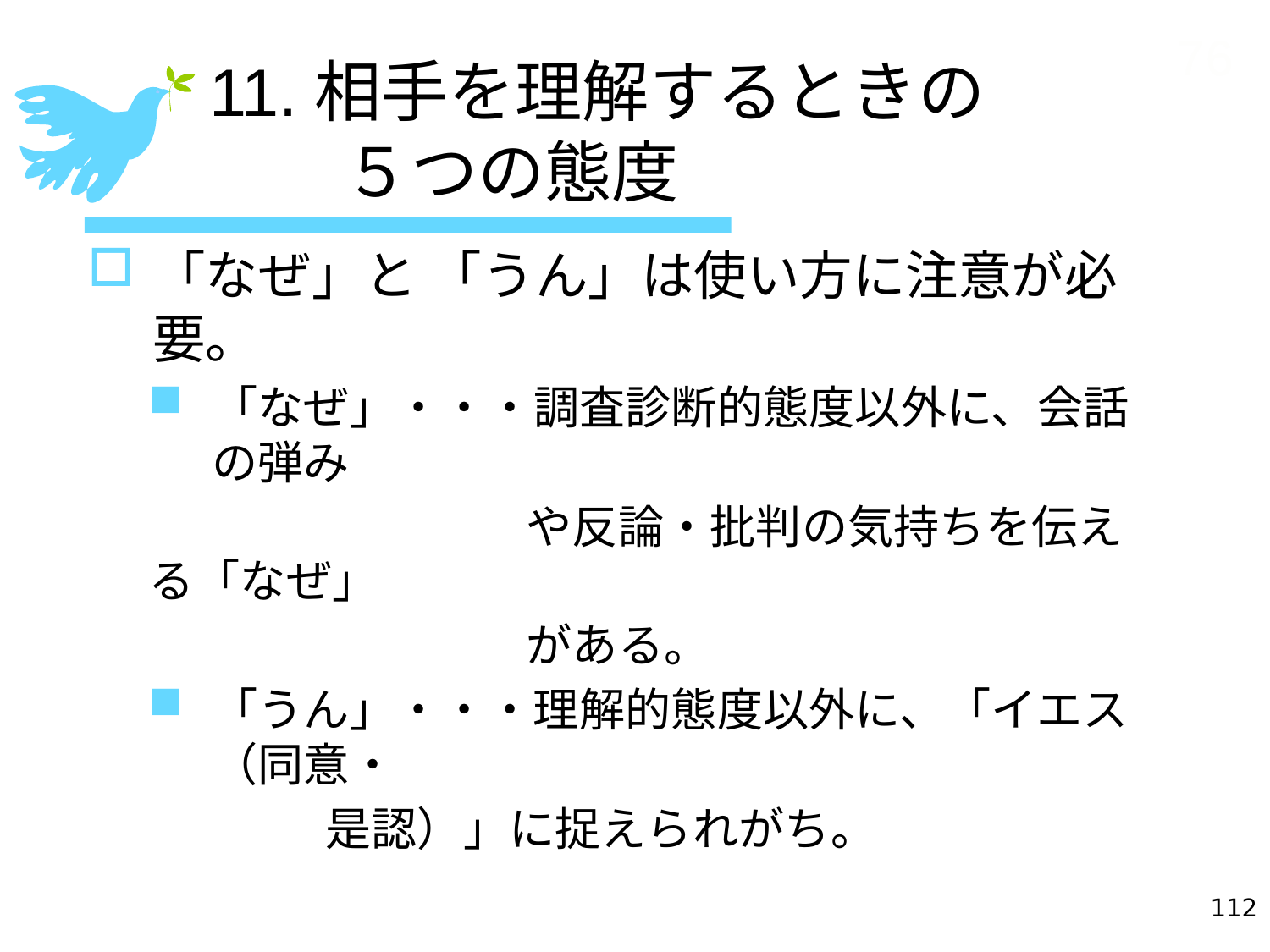

76
# 11.相手を理解するときの 　　５つの態度
「なぜ」と 「うん」は使い方に注意が必要。
「なぜ」・・・調査診断的態度以外に、会話の弾み
　　　　　　　　 や反論・批判の気持ちを伝える「なぜ」
　　　　　　　　 がある。
「うん」・・・理解的態度以外に、「イエス（同意・
                是認）」に捉えられがち。

112